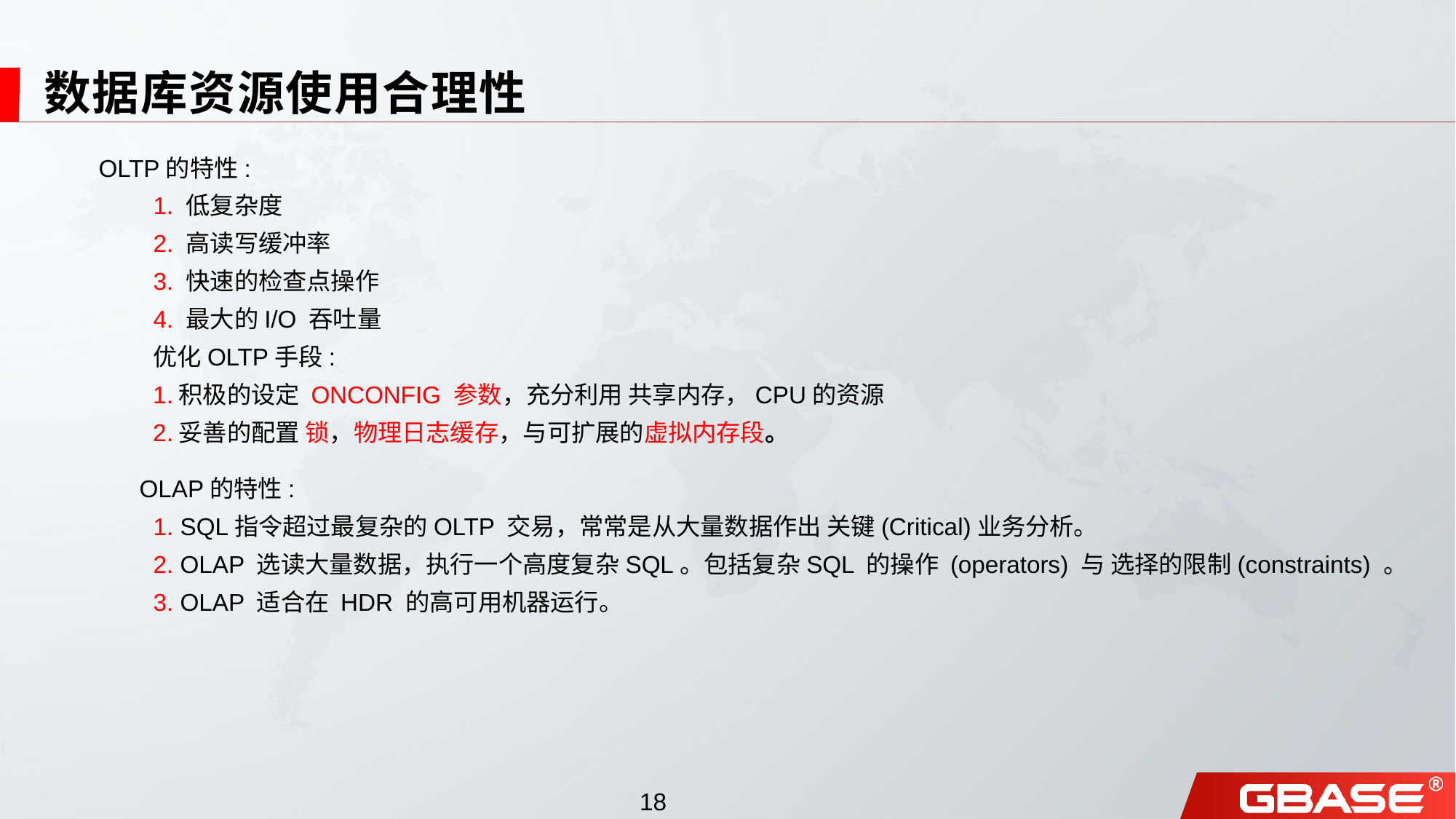

# 数据库资源使用合理性
OLTP的特性:
1. 低复杂度
2. 高读写缓冲率
3. 快速的检查点操作
4. 最大的I/O 吞吐量
优化OLTP手段:
  1.积极的设定 ONCONFIG 参数，充分利用 共享内存，CPU的资源
  2.妥善的配置 锁，物理日志缓存，与可扩展的虚拟内存段。
OLAP的特性:
1. SQL指令超过最复杂的OLTP 交易，常常是从大量数据作出 关键(Critical)业务分析。
2. OLAP 选读大量数据，执行一个高度复杂SQL。包括复杂SQL 的操作 (operators) 与 选择的限制(constraints) 。
3. OLAP 适合在 HDR 的高可用机器运行。